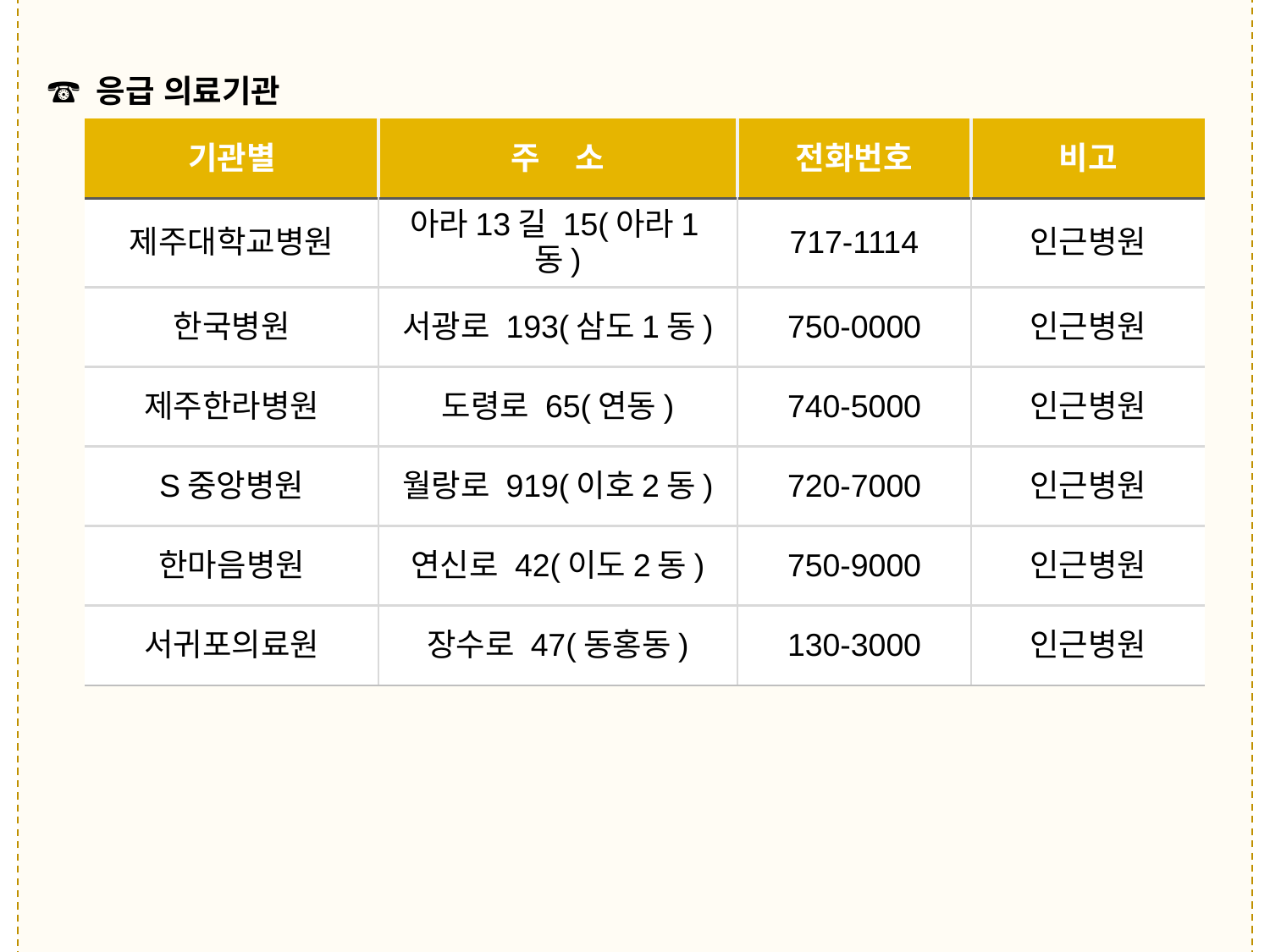

☎ 응급 의료기관
| 기관별 | 주 소 | 전화번호 | 비고 |
| --- | --- | --- | --- |
| 제주대학교병원 | 아라13길 15(아라1동) | 717-1114 | 인근병원 |
| 한국병원 | 서광로 193(삼도1동) | 750-0000 | 인근병원 |
| 제주한라병원 | 도령로 65(연동) | 740-5000 | 인근병원 |
| S중앙병원 | 월랑로 919(이호2동) | 720-7000 | 인근병원 |
| 한마음병원 | 연신로 42(이도2동) | 750-9000 | 인근병원 |
| 서귀포의료원 | 장수로 47(동홍동) | 130-3000 | 인근병원 |